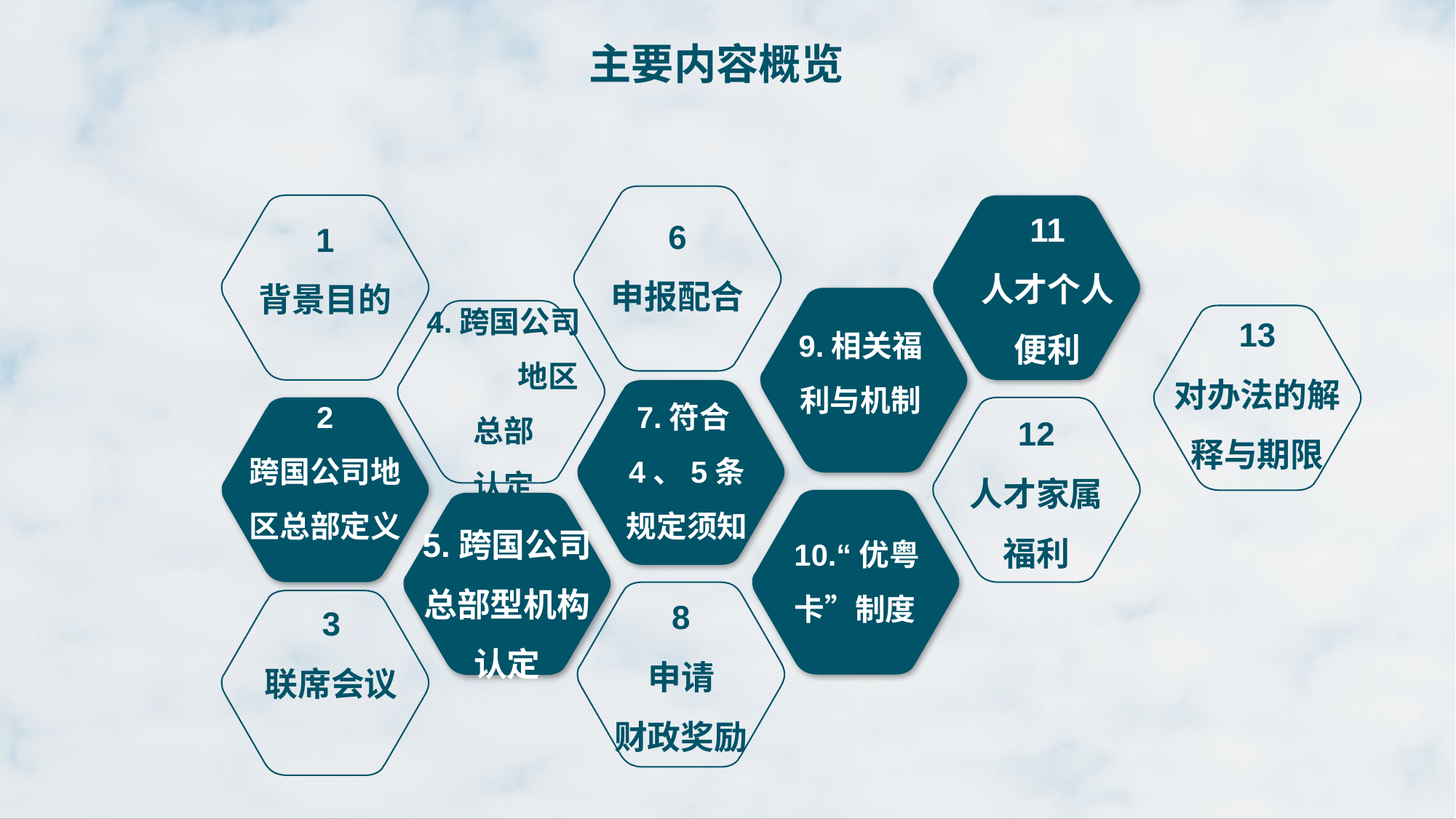

主要内容概览

6
申报配合

1
背景目的
11
人才个人便利
4.跨国公司              地区总部
认定

13
对办法的解释与期限
9.相关福利与机制

7.符合4、5条规定须知
2
跨国公司地区总部定义
12
人才家属福利

10.“优粤卡”制度
5.跨国公司
总部型机构
认定

3
联席会议

8
申请
财政奖励